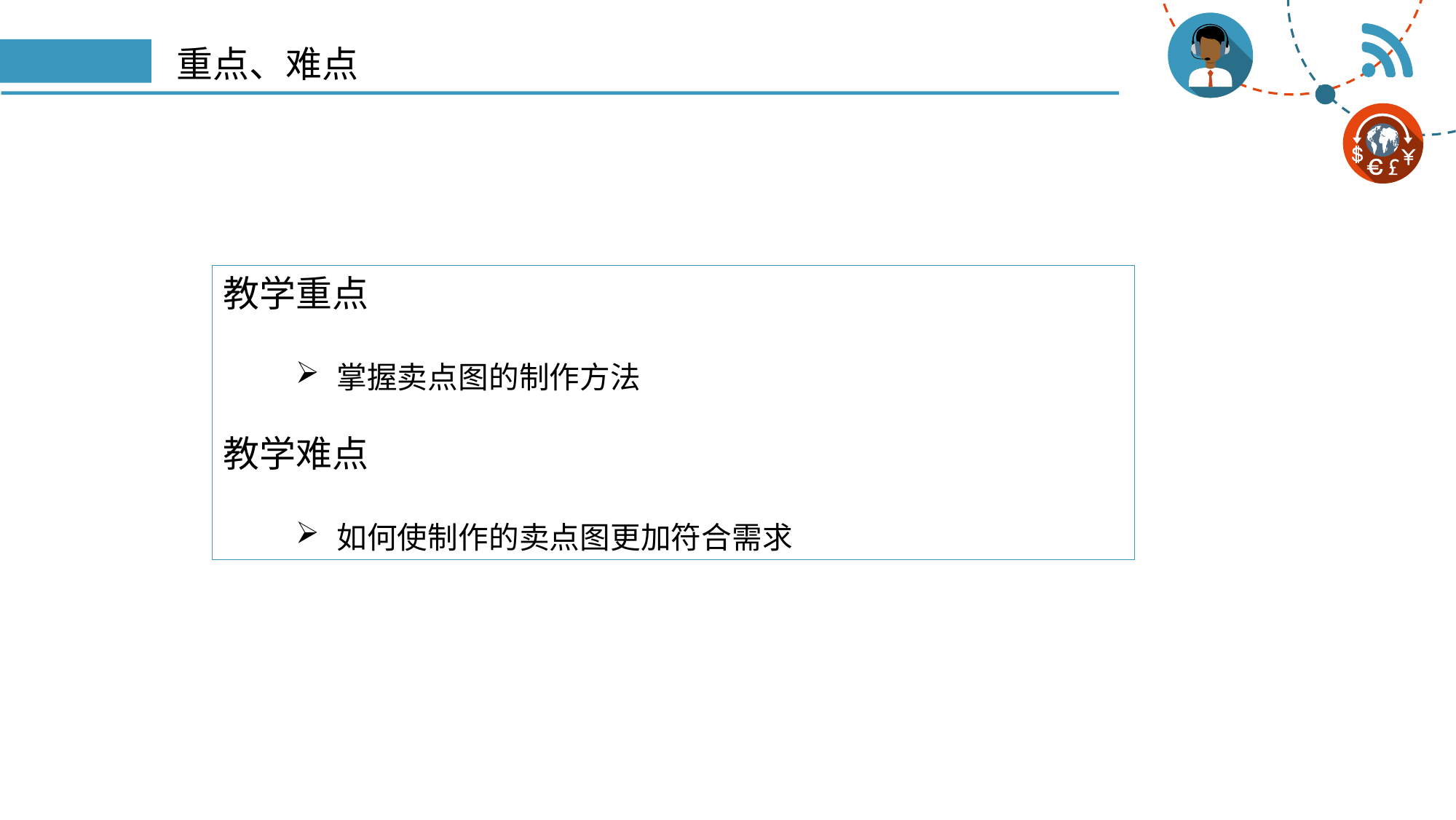

# 重点、难点
教学重点

掌握卖点图的制作方法

教学难点

如何使制作的卖点图更加符合需求